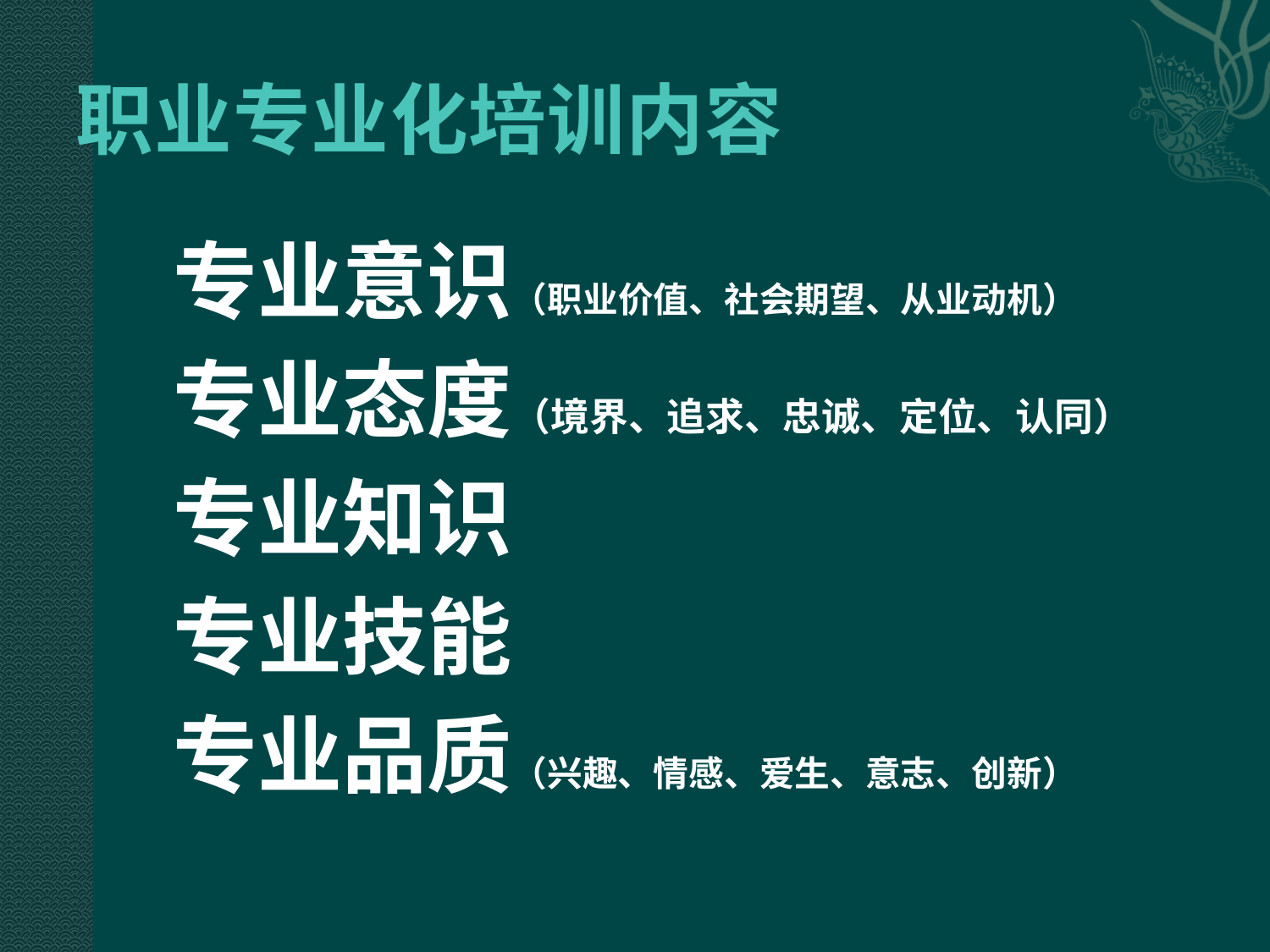

# 职业专业化培训内容
    专业意识（职业价值、社会期望、从业动机）
    专业态度（境界、追求、忠诚、定位、认同）
    专业知识
    专业技能
    专业品质（兴趣、情感、爱生、意志、创新）